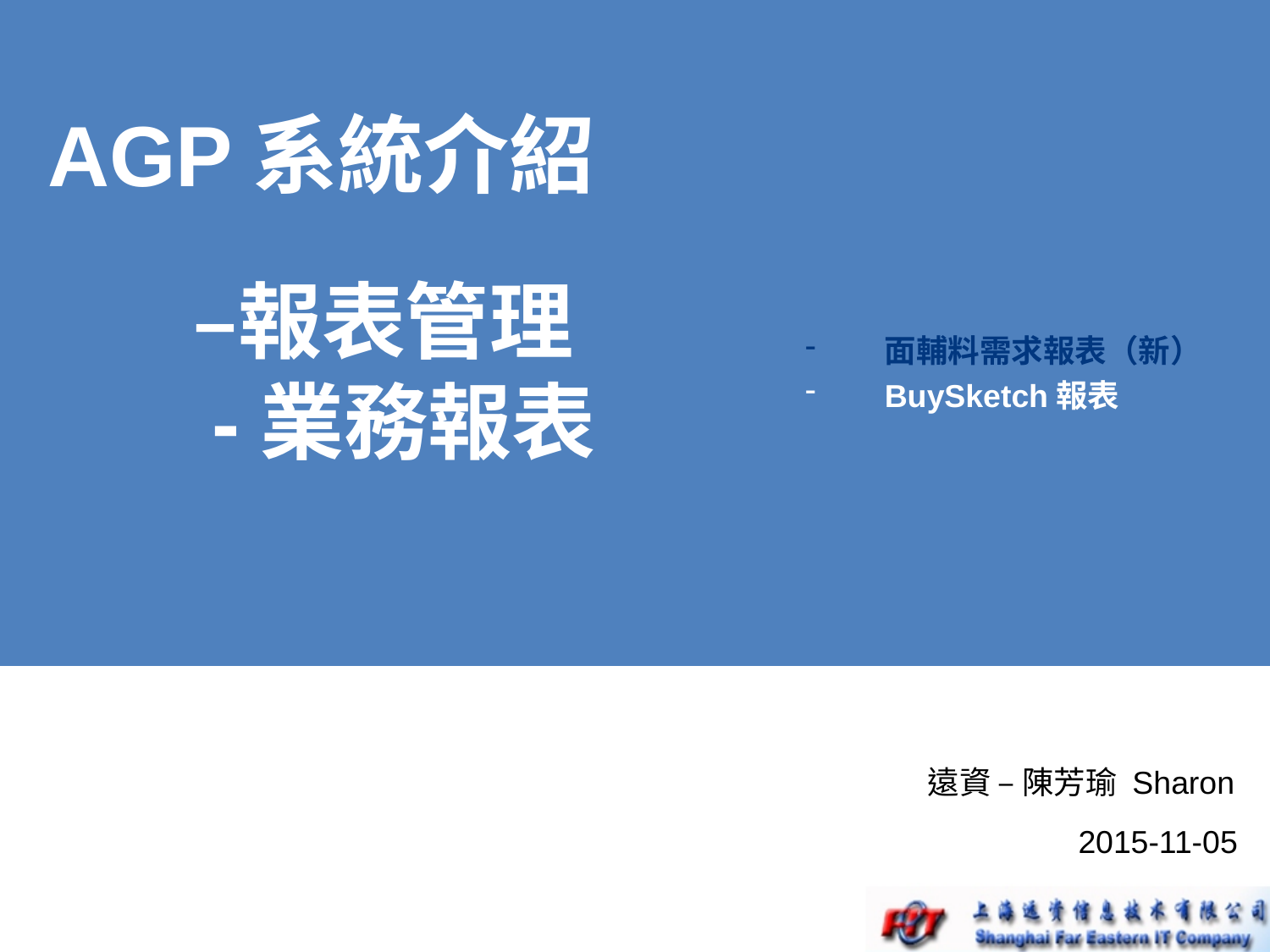

# AGP系統介紹 –報表管理 -業務報表
面輔料需求報表（新）
BuySketch報表
遠資 – 陳芳瑜 Sharon
                 2015-11-05